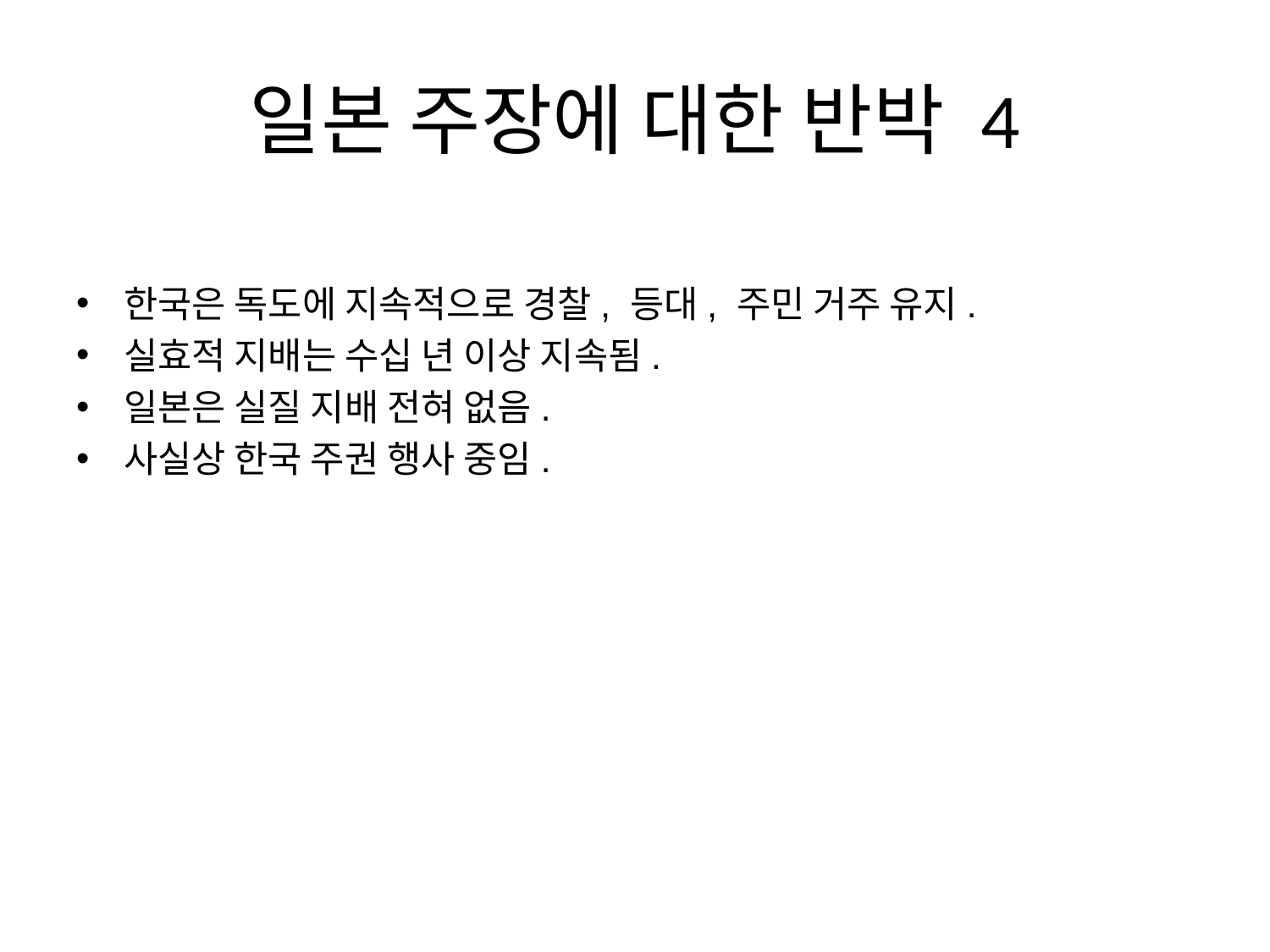

# 일본 주장에 대한 반박 4

한국은 독도에 지속적으로 경찰, 등대, 주민 거주 유지.
실효적 지배는 수십 년 이상 지속됨.
일본은 실질 지배 전혀 없음.
사실상 한국 주권 행사 중임.